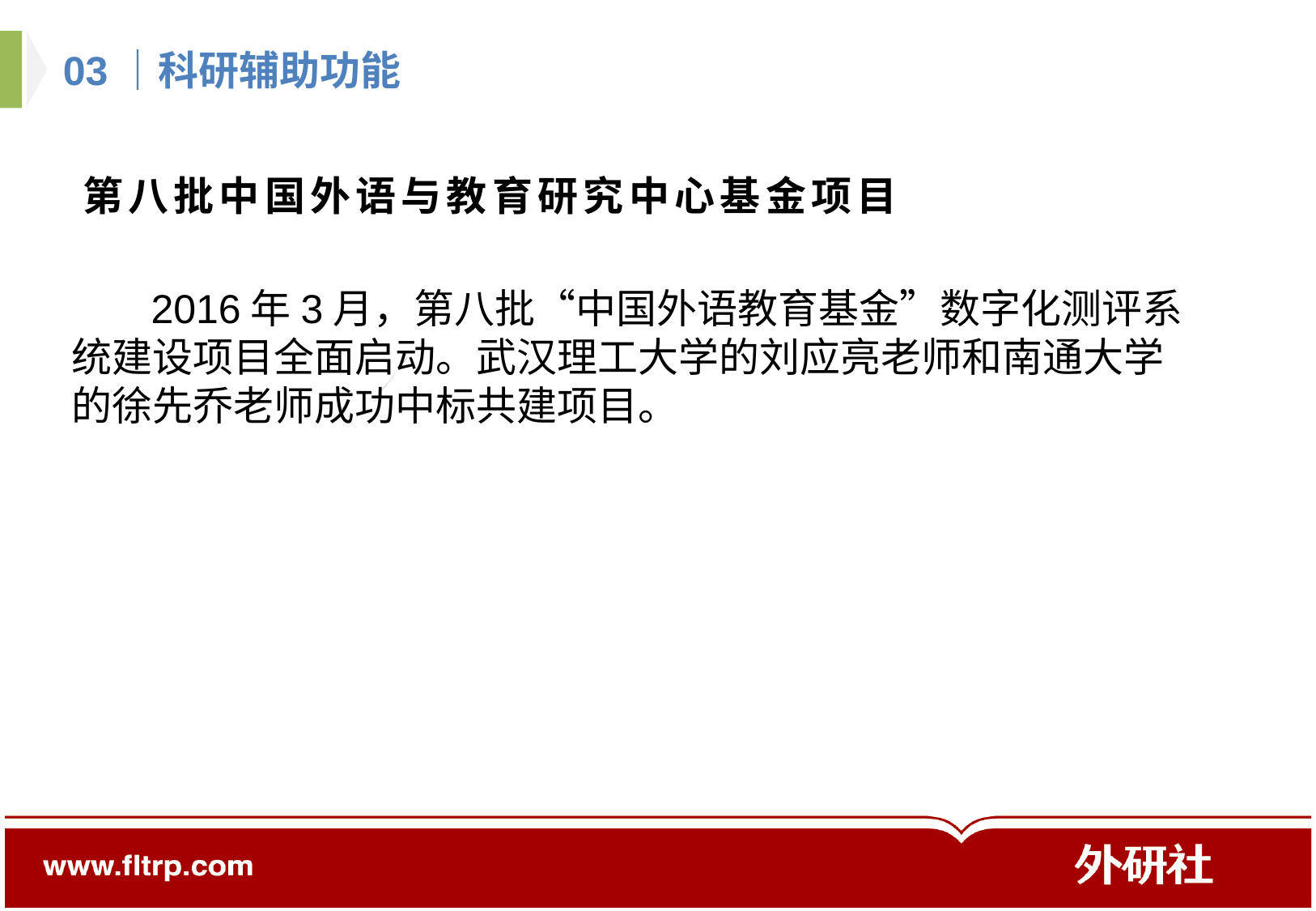

03｜科研辅助功能

第八批中国外语与教育研究中心基金项目
       2016年3月，第八批“中国外语教育基金”数字化测评系统建设项目全面启动。武汉理工大学的刘应亮老师和南通大学的徐先乔老师成功中标共建项目。